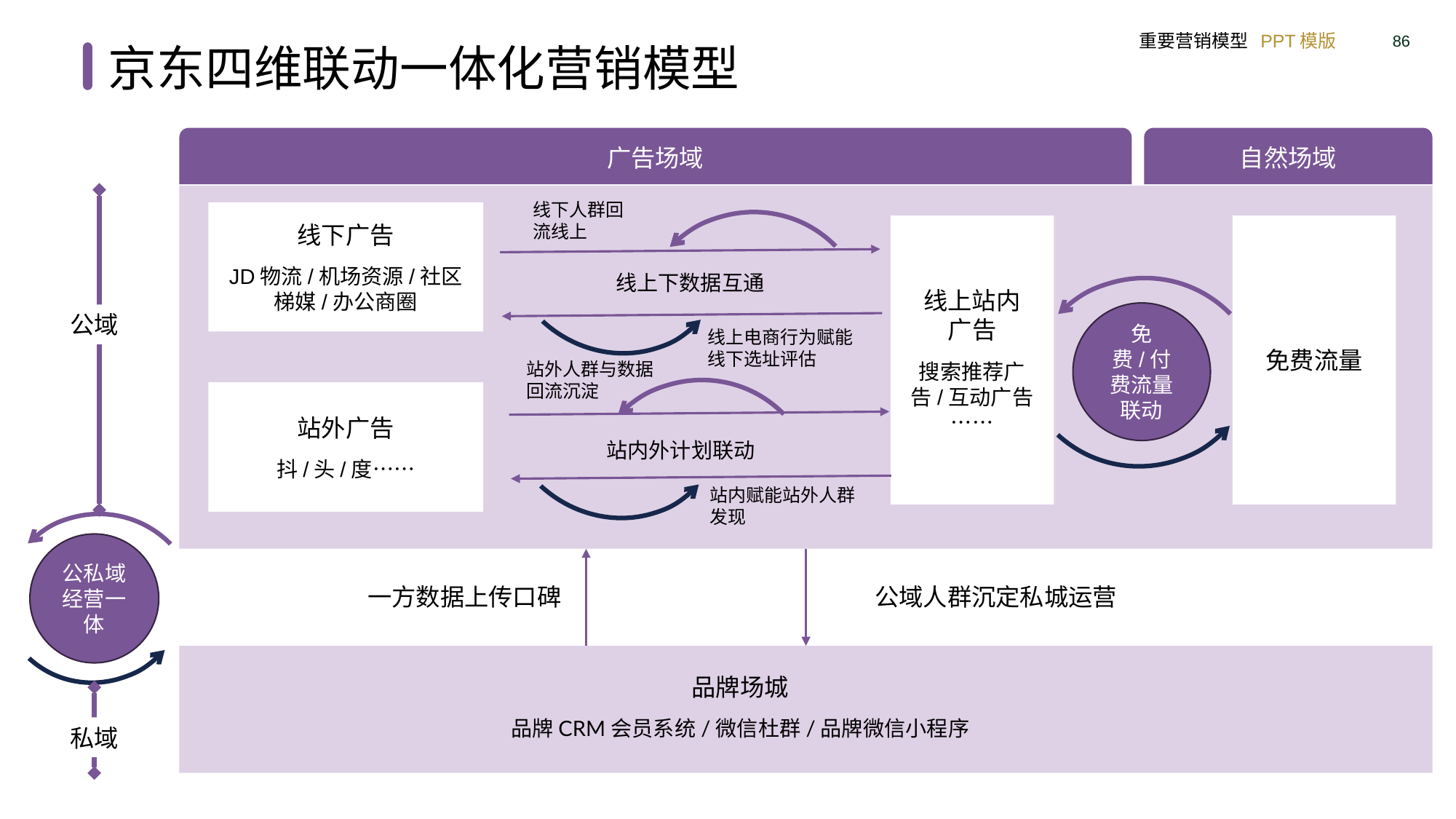

京东四维联动一体化营销模型

广告场域
自然场域

线下人群回流线上
线下广告

JD物流/机场资源/社区梯媒/办公商圈

线上站内
广告

搜索推荐广告/互动广告……
免费流量

免费/付费流量联动
线上下数据互通

公域
线上电商行为赋能线下选址评估
站外人群与数据回流沉淀

站外广告

抖/头/度……
站内外计划联动
站内赋能站外人群发现

公私域经营一体
一方数据上传口碑
公域人群沉定私城运营

品牌场城

品牌CRM会员系统/微信杜群/品牌微信小程序
私域